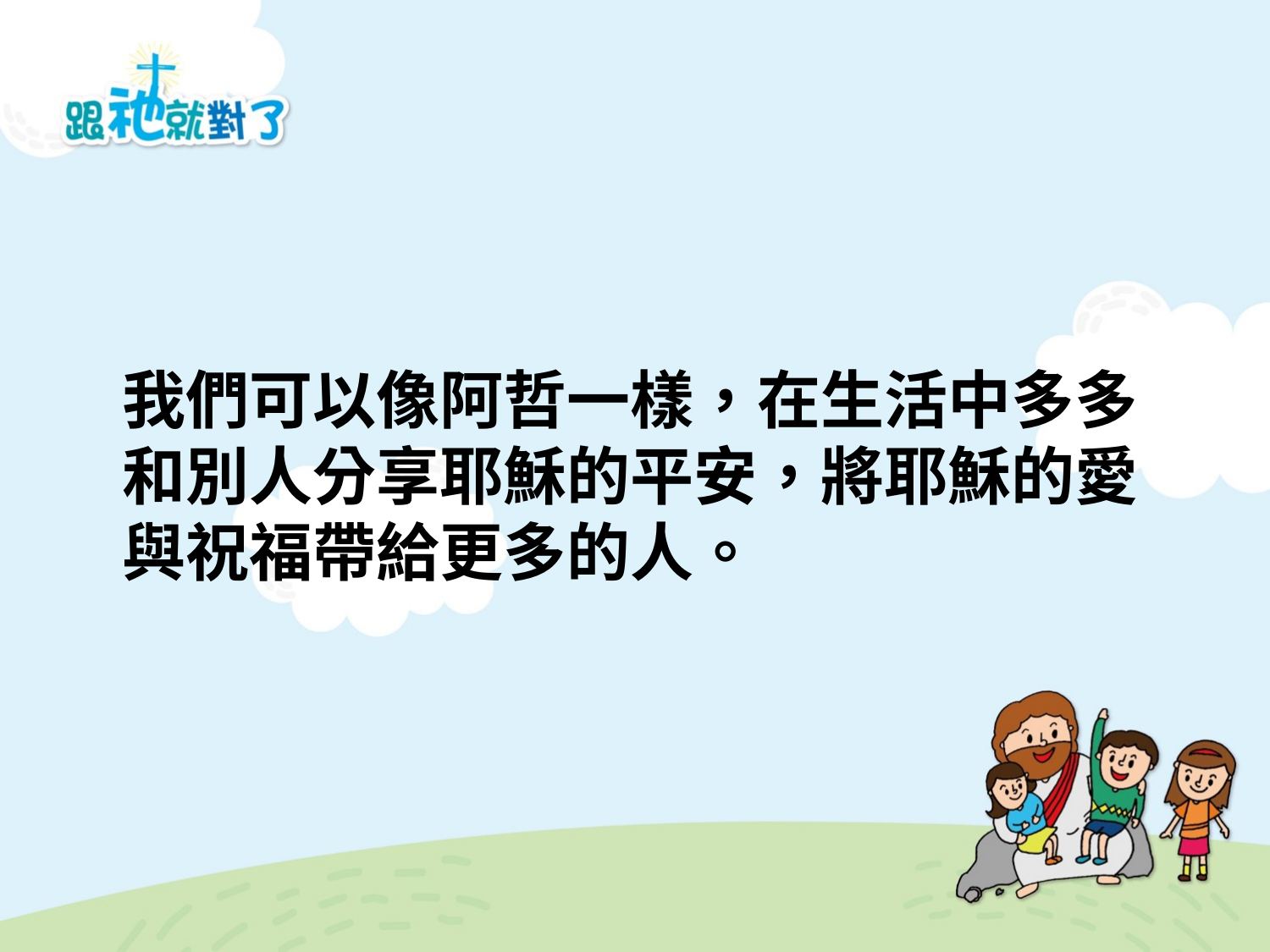

我們可以像阿哲一樣，在生活中多多和別人分享耶穌的平安，將耶穌的愛與祝福帶給更多的人。